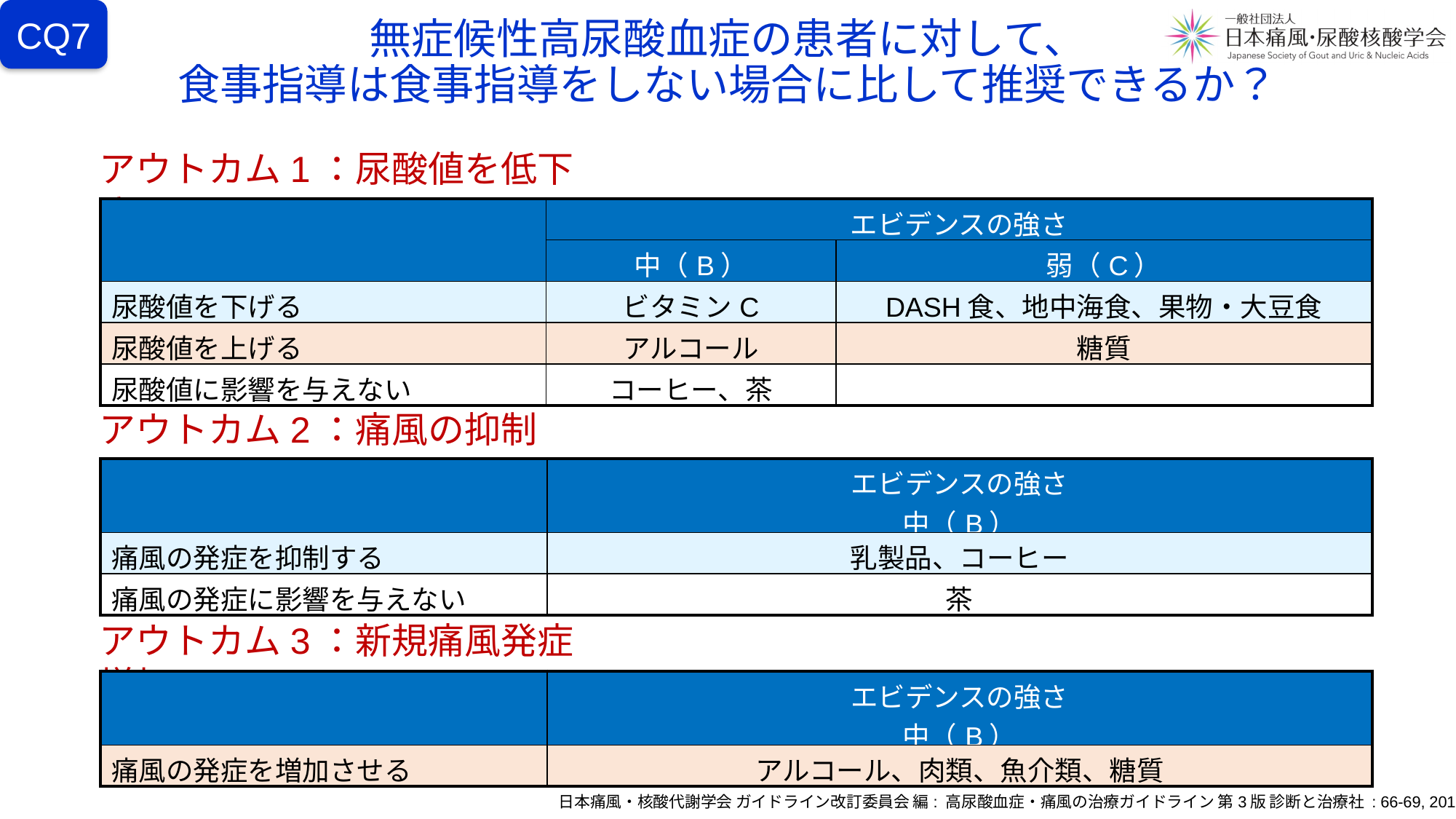

# 無症候性高尿酸血症の患者に対して、 食事指導は食事指導をしない場合に比して推奨できるか？
CQ7
アウトカム1：尿酸値を低下させる
|  | エビデンスの強さ |  |
| --- | --- | --- |
|  | 中（B） | 弱（C） |
| 尿酸値を下げる | ビタミンC | DASH食、地中海食、果物・大豆食 |
| 尿酸値を上げる | アルコール | 糖質 |
| 尿酸値に影響を与えない | コーヒー、茶 |  |
アウトカム2：痛風の抑制
|  | エビデンスの強さ 中（B） |
| --- | --- |
| 痛風の発症を抑制する | 乳製品、コーヒー |
| 痛風の発症に影響を与えない | 茶 |
アウトカム3：新規痛風発症増加
|  | エビデンスの強さ 中（B） |
| --- | --- |
| 痛風の発症を増加させる | アルコール、肉類、魚介類、糖質 |
日本痛風・核酸代謝学会 ガイドライン改訂委員会 編: 高尿酸血症・痛風の治療ガイドライン 第3版 診断と治療社 : 66-69, 2018